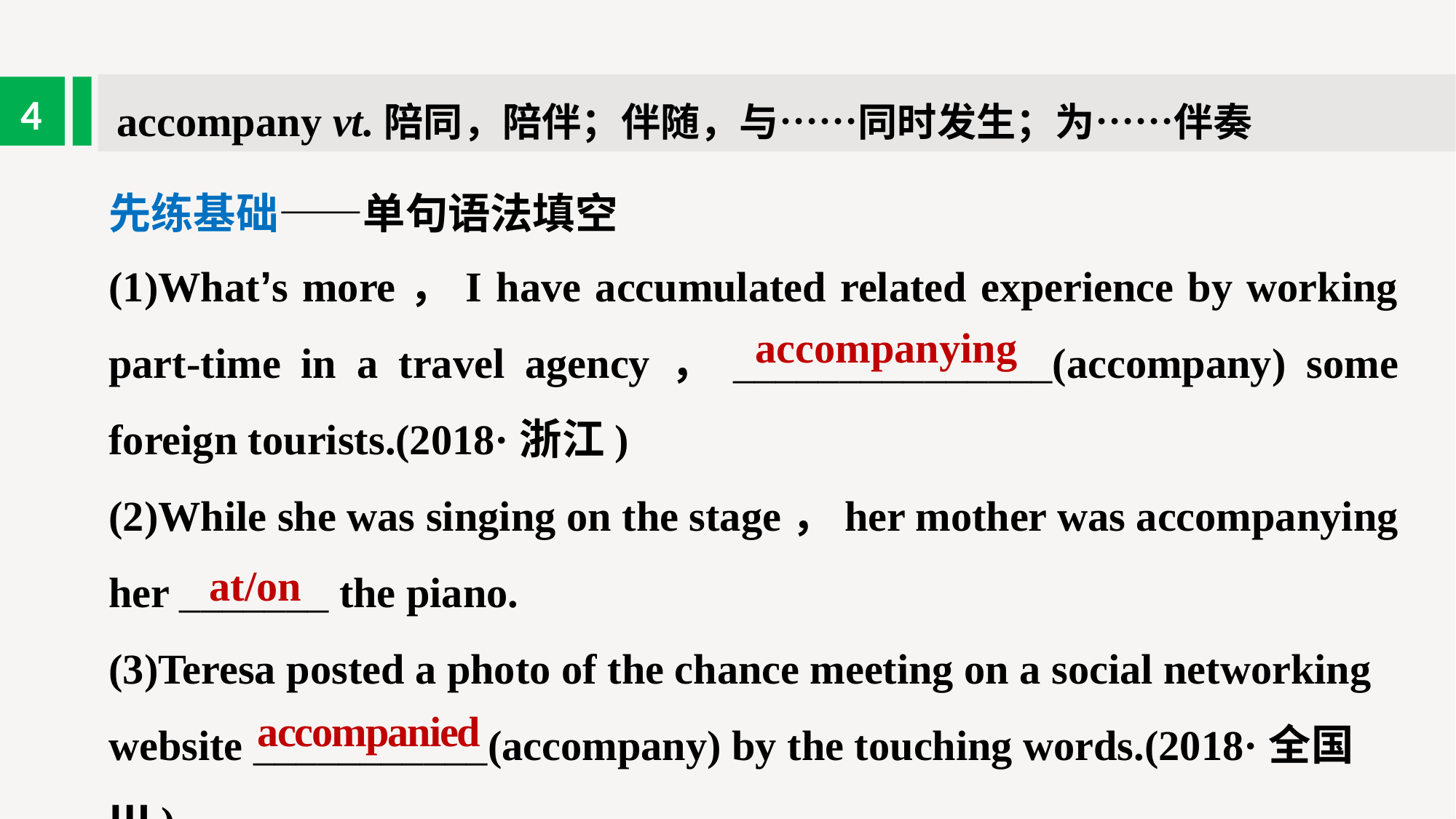

accompany vt.陪同，陪伴；伴随，与……同时发生；为……伴奏

4
先练基础——单句语法填空
(1)What’s more，I have accumulated related experience by working part-time in a travel agency，_______________(accompany) some foreign tourists.(2018·浙江)
(2)While she was singing on the stage，her mother was accompanying her _______ the piano.
(3)Teresa posted a photo of the chance meeting on a social networking website ___________(accompany) by the touching words.(2018·全国Ⅲ)
accompanying
at/on
accompanied